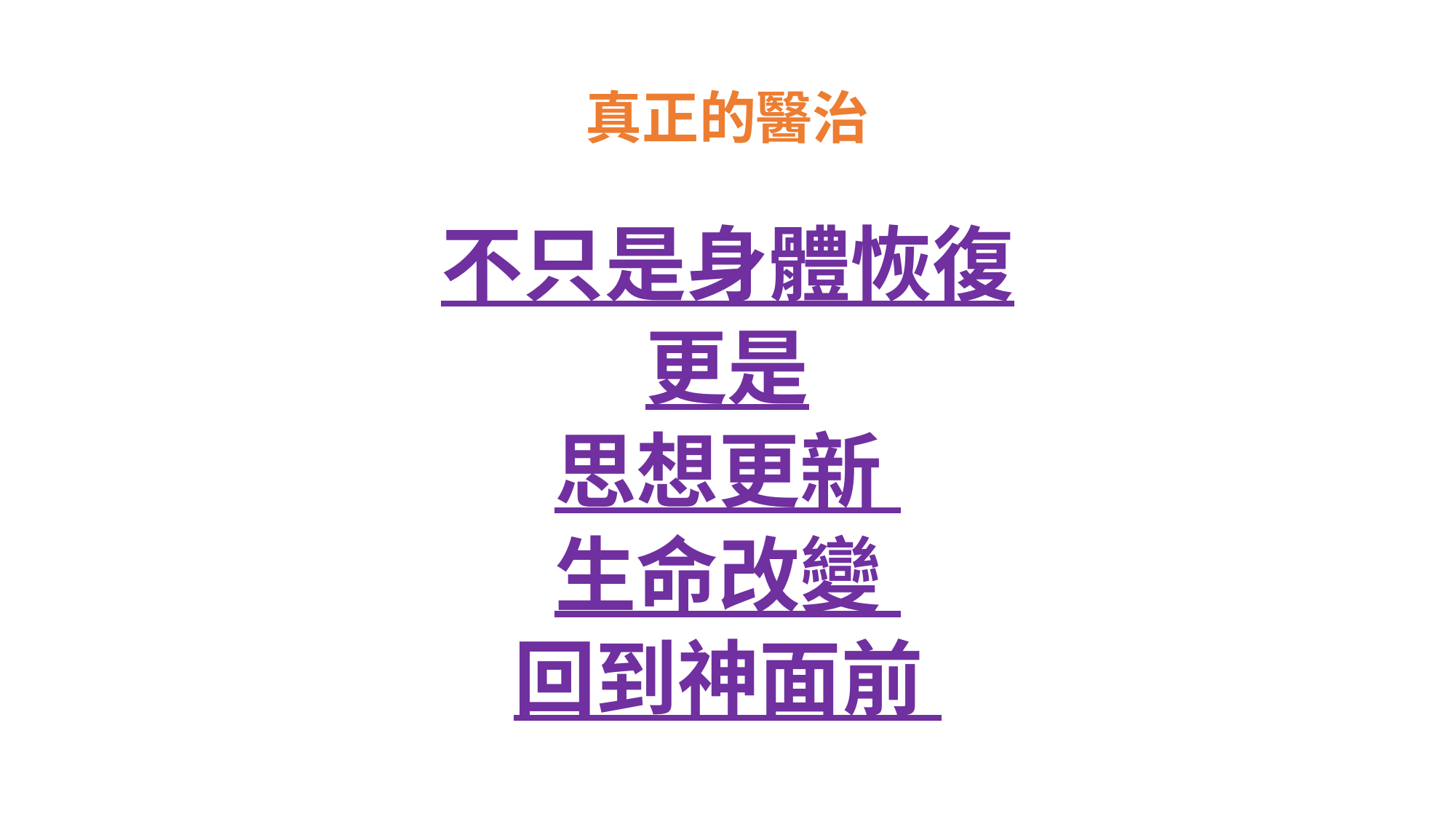

# 真正的醫治
不只是身體恢復
更是
思想更新
生命改變
回到神面前